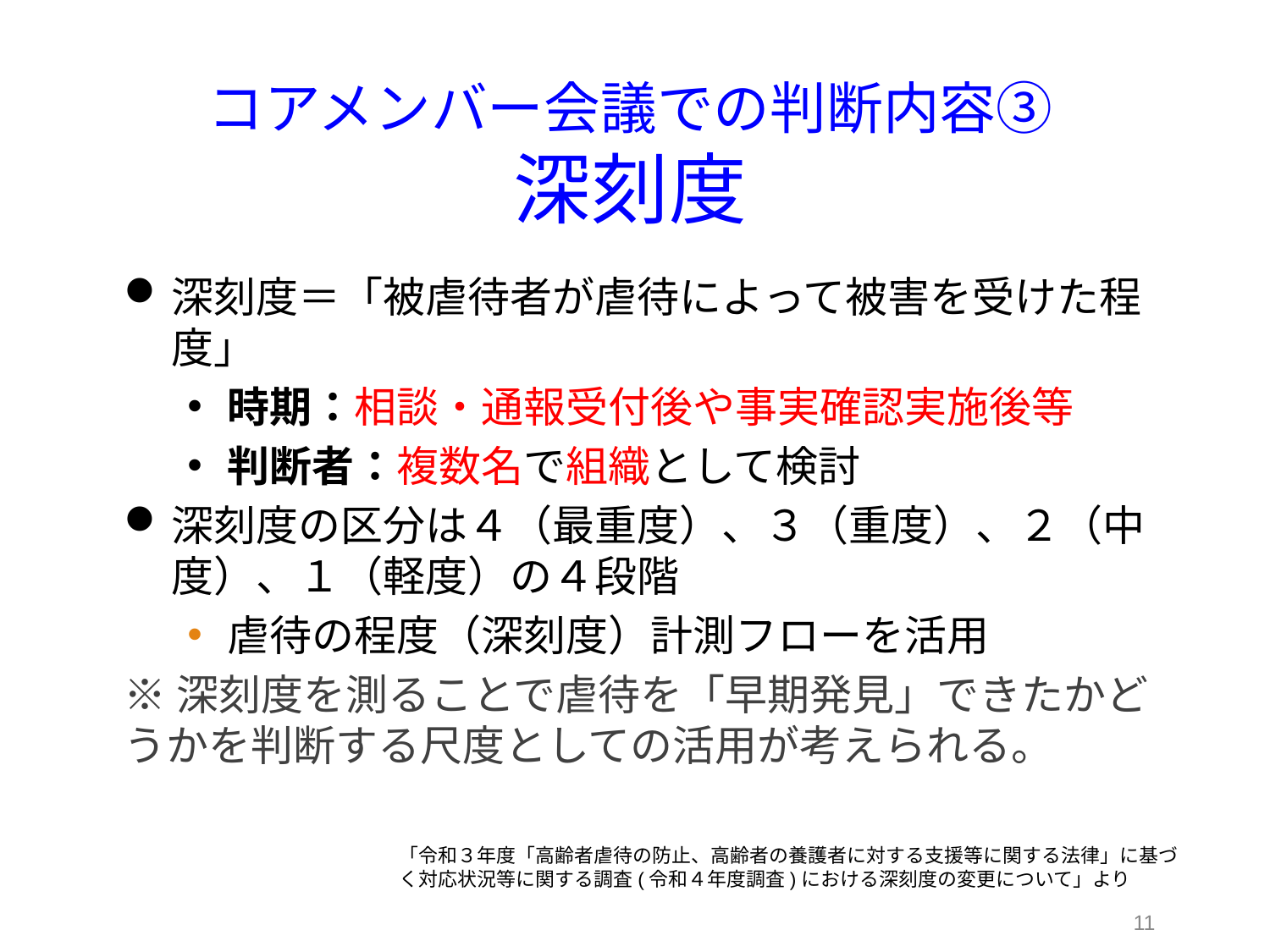

# コアメンバー会議での判断内容③ 深刻度
深刻度＝「被虐待者が虐待によって被害を受けた程度」
時期：相談・通報受付後や事実確認実施後等
判断者：複数名で組織として検討
深刻度の区分は４（最重度）、３（重度）、２（中度）、１（軽度）の４段階
虐待の程度（深刻度）計測フローを活用
※深刻度を測ることで虐待を「早期発見」できたかどうかを判断する尺度としての活用が考えられる。

「令和３年度「高齢者虐待の防止、高齢者の養護者に対する支援等に関する法律」に基づく対応状況等に関する調査(令和４年度調査)における深刻度の変更について」より

11